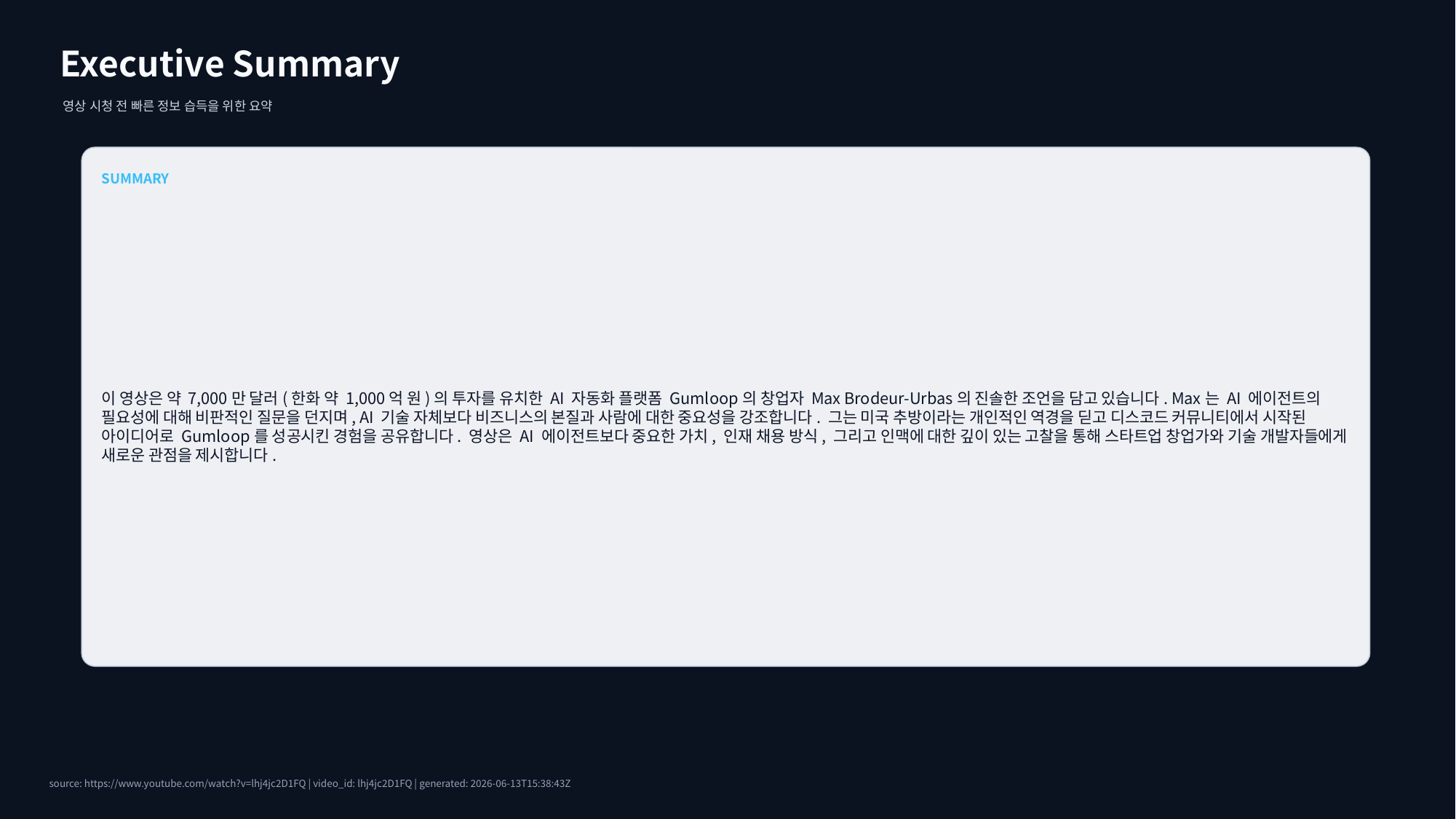

Executive Summary
영상 시청 전 빠른 정보 습득을 위한 요약

SUMMARY
이 영상은 약 7,000만 달러(한화 약 1,000억 원)의 투자를 유치한 AI 자동화 플랫폼 Gumloop의 창업자 Max Brodeur-Urbas의 진솔한 조언을 담고 있습니다. Max는 AI 에이전트의 필요성에 대해 비판적인 질문을 던지며, AI 기술 자체보다 비즈니스의 본질과 사람에 대한 중요성을 강조합니다. 그는 미국 추방이라는 개인적인 역경을 딛고 디스코드 커뮤니티에서 시작된 아이디어로 Gumloop를 성공시킨 경험을 공유합니다. 영상은 AI 에이전트보다 중요한 가치, 인재 채용 방식, 그리고 인맥에 대한 깊이 있는 고찰을 통해 스타트업 창업가와 기술 개발자들에게 새로운 관점을 제시합니다.
source: https://www.youtube.com/watch?v=lhj4jc2D1FQ | video_id: lhj4jc2D1FQ | generated: 2026-06-13T15:38:43Z